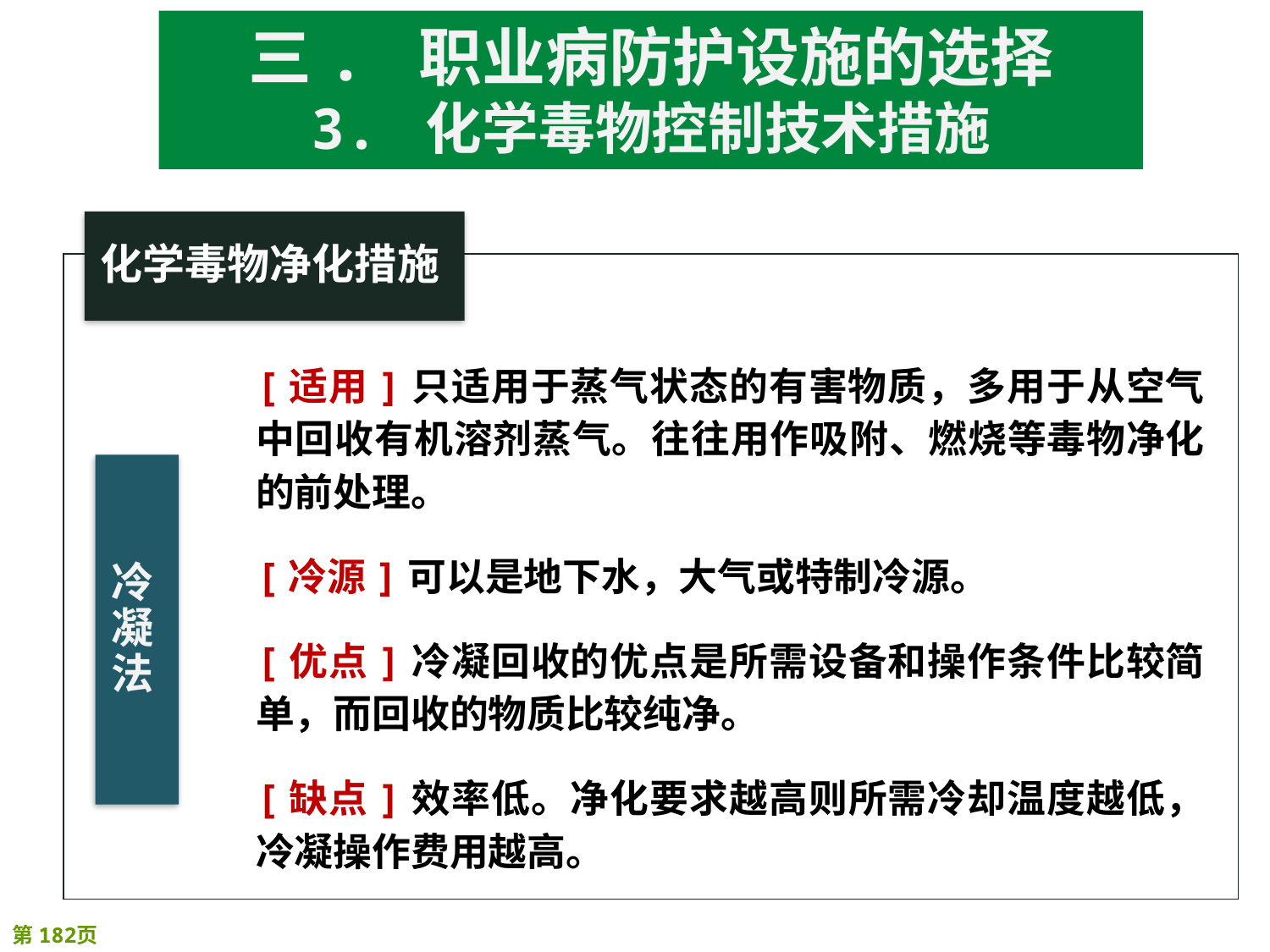

三. 职业病防护设施的选择
3. 化学毒物控制技术措施
化学毒物净化措施

[适用]只适用于蒸气状态的有害物质，多用于从空气中回收有机溶剂蒸气。往往用作吸附、燃烧等毒物净化的前处理。
[冷源]可以是地下水，大气或特制冷源。
[优点]冷凝回收的优点是所需设备和操作条件比较简单，而回收的物质比较纯净。
[缺点]效率低。净化要求越高则所需冷却温度越低，冷凝操作费用越高。

冷凝法